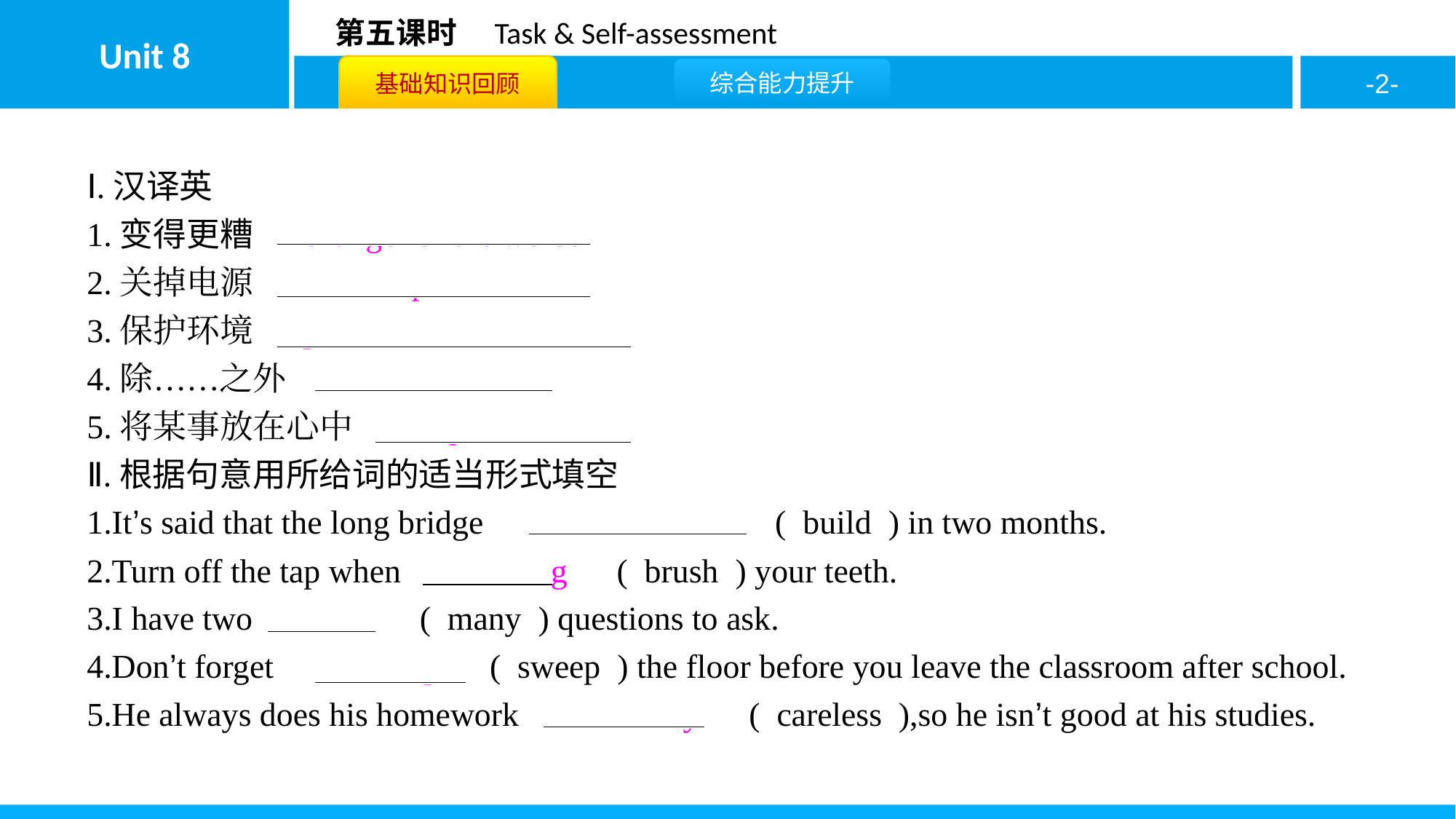

Ⅰ.汉译英
1.变得更糟 　change for the worse
2.关掉电源 　turn off power
3.保护环境 　protect the environment
4.除……之外 　in addition to
5.将某事放在心中 　keep sth in mind
Ⅱ.根据句意用所给词的适当形式填空
1.It’s said that the long bridge　will been built　(  build  ) in two months.
2.Turn off the tap when　brushing　(  brush  ) your teeth.
3.I have two　more　(  many  ) questions to ask.
4.Don’t forget　to sweep　(  sweep  ) the floor before you leave the classroom after school.
5.He always does his homework　carelessly　(  careless  ),so he isn’t good at his studies.